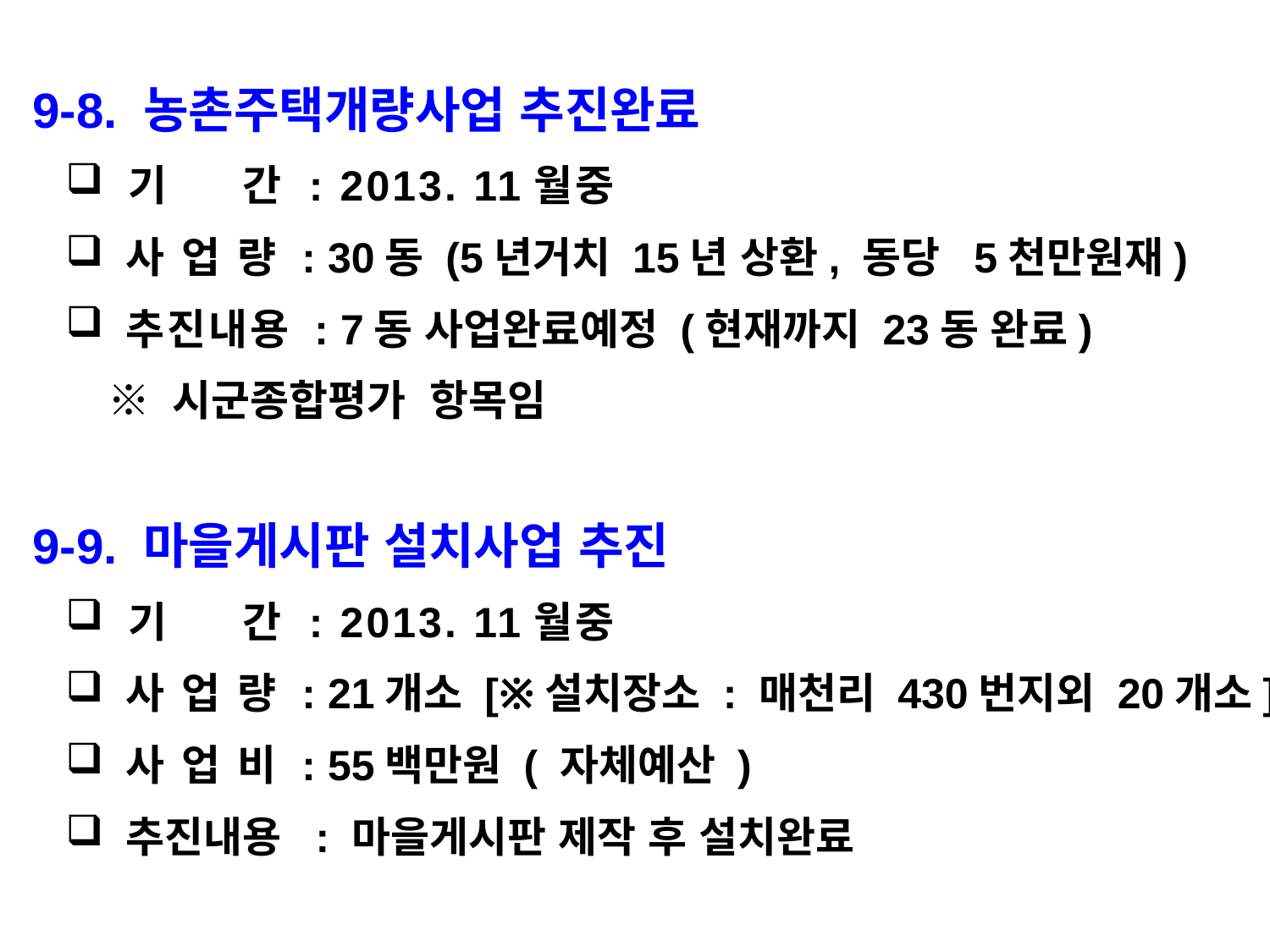

9-8. 농촌주택개량사업 추진완료
 기     간 : 2013. 11월중
 사 업 량 : 30동 (5년거치 15년 상환, 동당  5천만원재)
 추진내용 : 7동 사업완료예정 (현재까지 23동 완료)
 ※ 시군종합평가  항목임
9-9. 마을게시판 설치사업 추진
 기     간 : 2013. 11월중
 사 업 량 : 21개소 [※설치장소 : 매천리 430번지외 20개소]
 사 업 비 : 55백만원 ( 자체예산 )
 추진내용  : 마을게시판 제작 후 설치완료